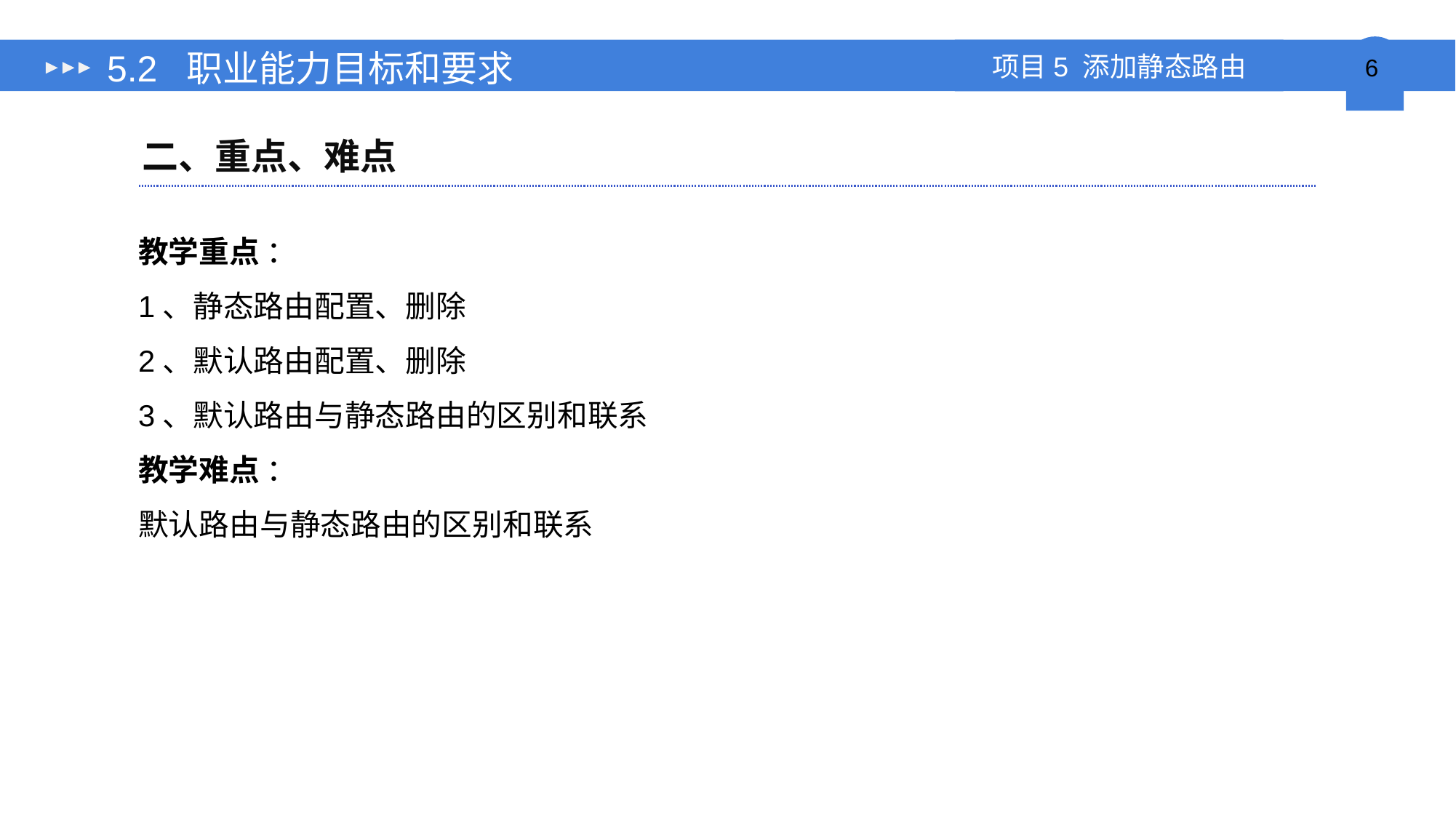

# 5.2  职业能力目标和要求
二、重点、难点

教学重点 ：
1、静态路由配置、删除
2、默认路由配置、删除
3、默认路由与静态路由的区别和联系
教学难点 ：
默认路由与静态路由的区别和联系